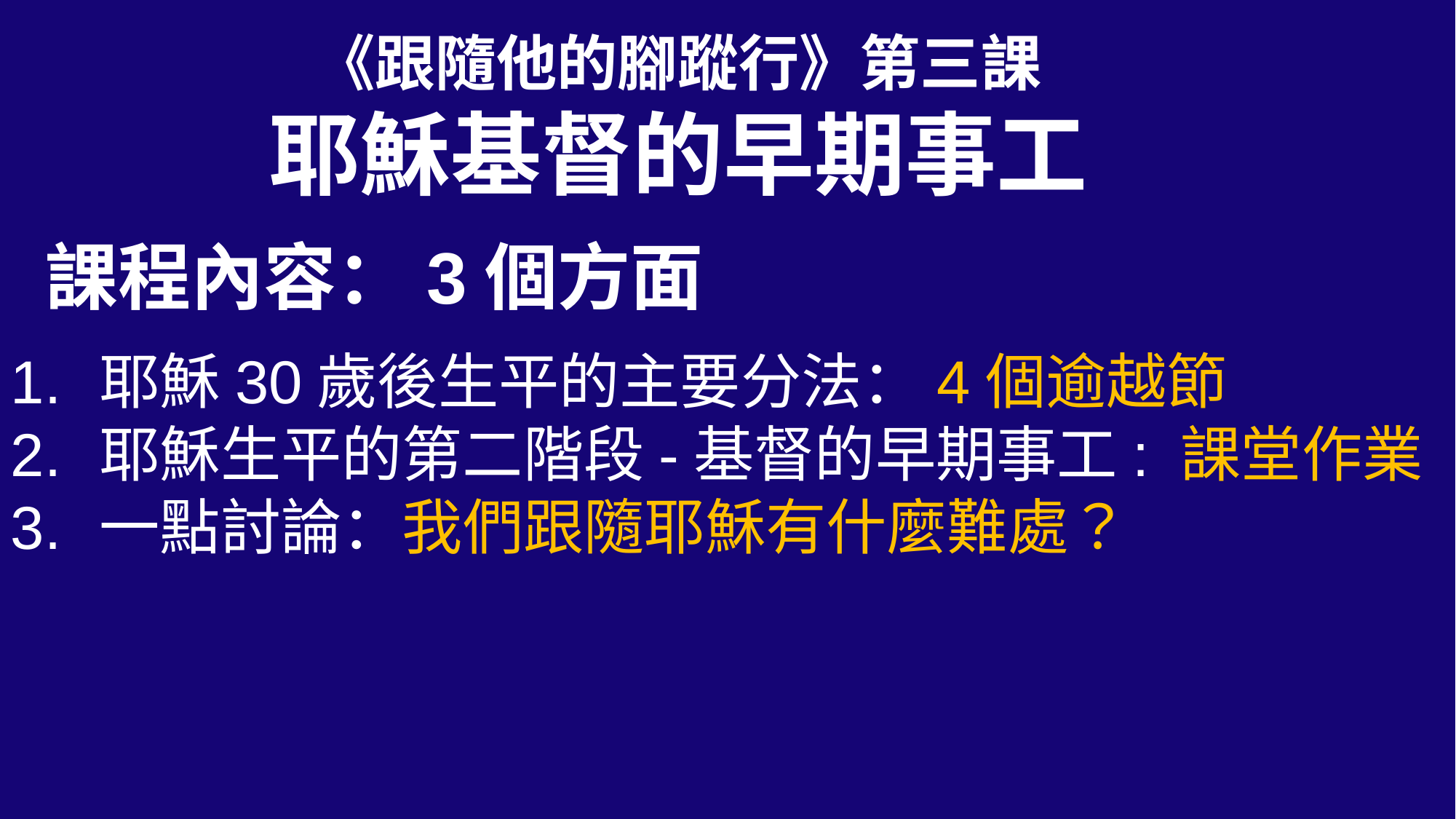

《跟隨他的腳蹤行》第三課
耶穌基督的早期事工
課程內容：3個方面
耶穌30歲後生平的主要分法：4個逾越節
耶穌生平的第二階段-基督的早期事工: 課堂作業
一點討論：我們跟隨耶穌有什麼難處？